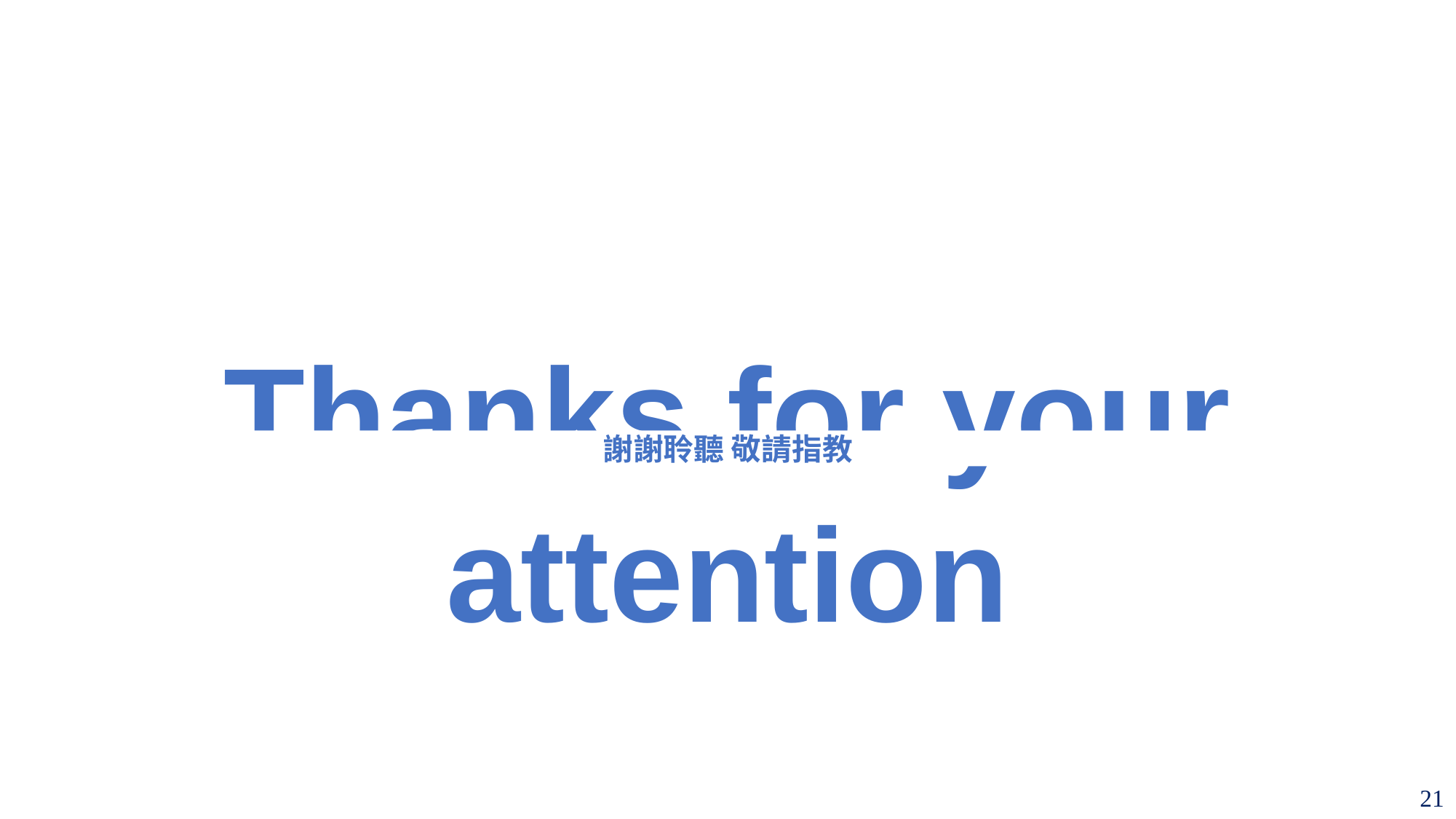

Thanks for your attention
謝謝聆聽 敬請指教
21